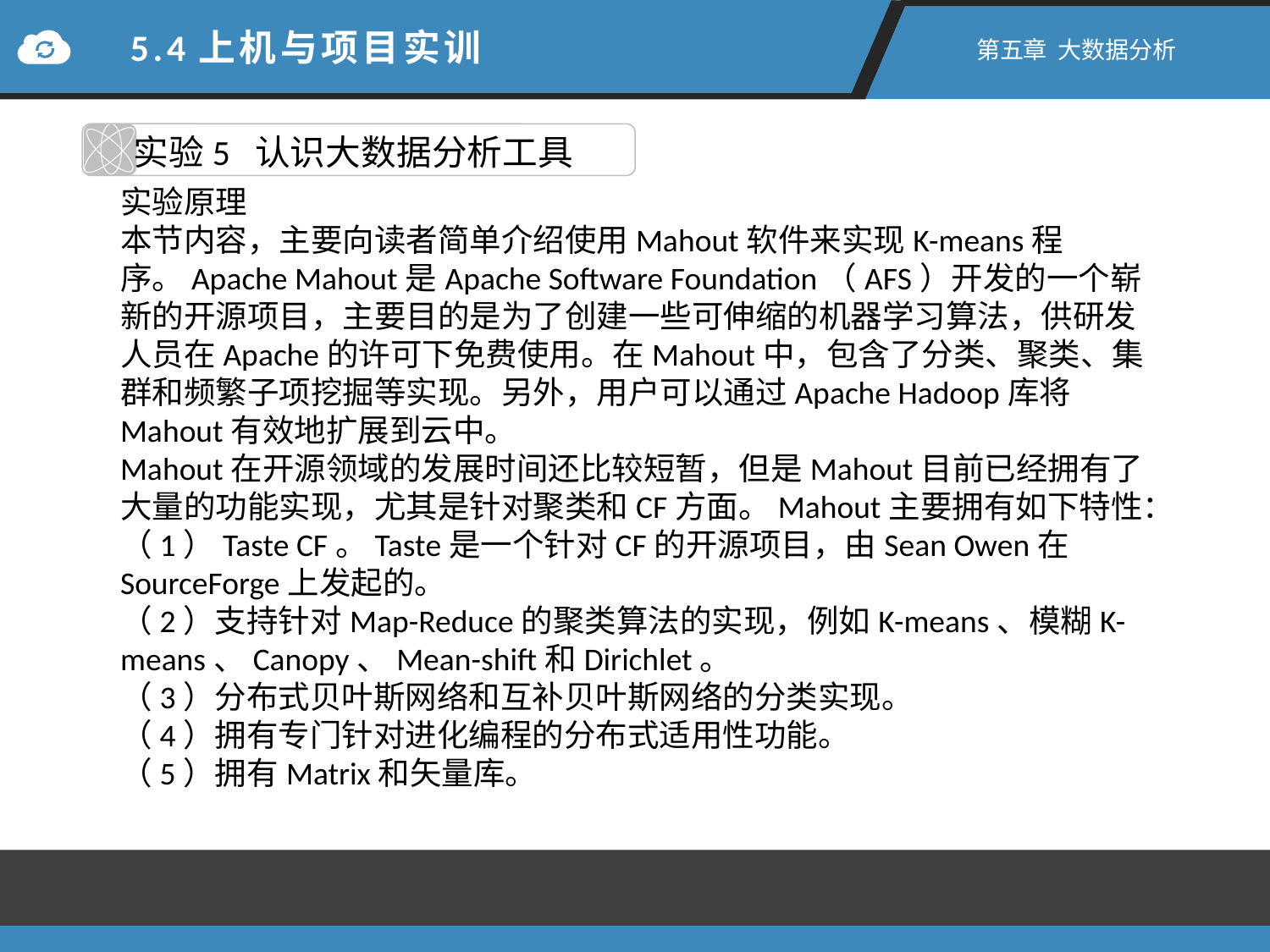

5.4上机与项目实训
第五章  大数据分析

实验5  认识大数据分析工具
实验原理
本节内容，主要向读者简单介绍使用Mahout软件来实现K-means程序。Apache Mahout是Apache Software Foundation（AFS）开发的一个崭新的开源项目，主要目的是为了创建一些可伸缩的机器学习算法，供研发人员在Apache的许可下免费使用。在Mahout中，包含了分类、聚类、集群和频繁子项挖掘等实现。另外，用户可以通过Apache Hadoop库将Mahout有效地扩展到云中。
Mahout在开源领域的发展时间还比较短暂，但是Mahout目前已经拥有了大量的功能实现，尤其是针对聚类和CF方面。Mahout主要拥有如下特性：
（1）Taste CF。Taste是一个针对CF的开源项目，由Sean Owen在SourceForge上发起的。
（2）支持针对Map-Reduce的聚类算法的实现，例如K-means、模糊K-means、Canopy、Mean-shift和Dirichlet。
（3）分布式贝叶斯网络和互补贝叶斯网络的分类实现。
（4）拥有专门针对进化编程的分布式适用性功能。
（5）拥有Matrix和矢量库。